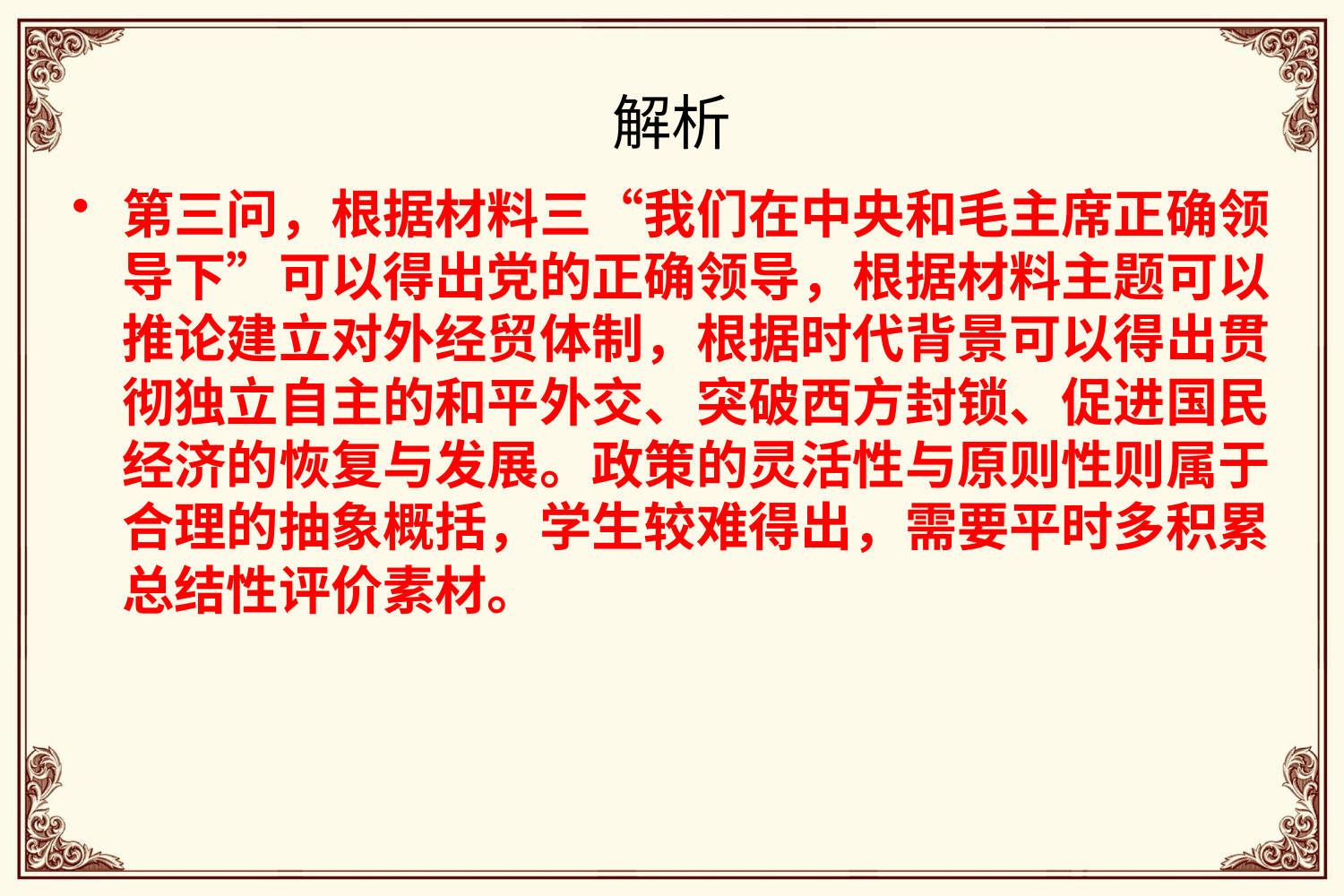

# 解析
第三问，根据材料三“我们在中央和毛主席正确领导下”可以得出党的正确领导，根据材料主题可以推论建立对外经贸体制，根据时代背景可以得出贯彻独立自主的和平外交、突破西方封锁、促进国民经济的恢复与发展。政策的灵活性与原则性则属于合理的抽象概括，学生较难得出，需要平时多积累总结性评价素材。